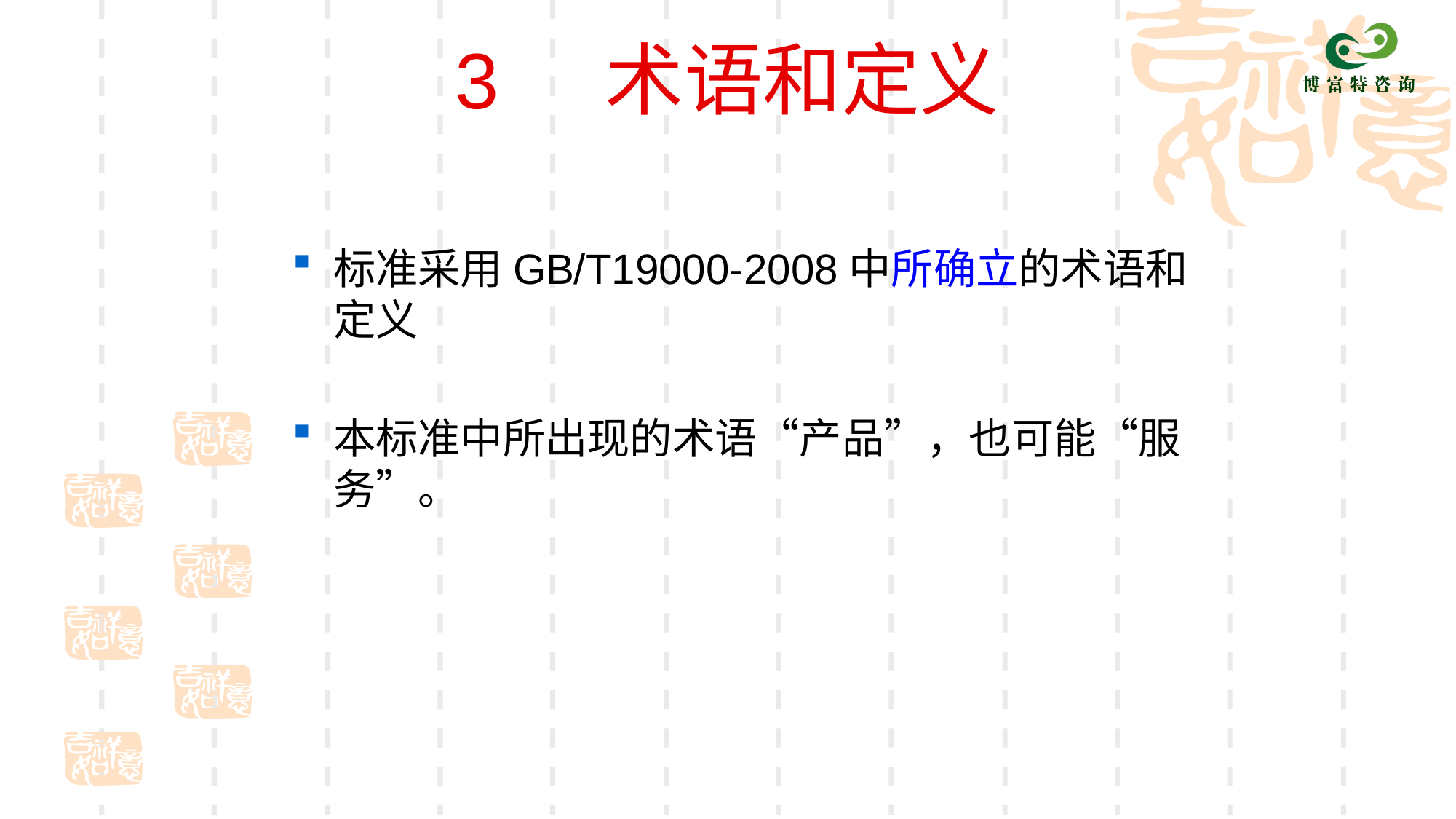

# 3    术语和定义
标准采用GB/T19000-2008中所确立的术语和定义

本标准中所出现的术语“产品”，也可能“服务”。